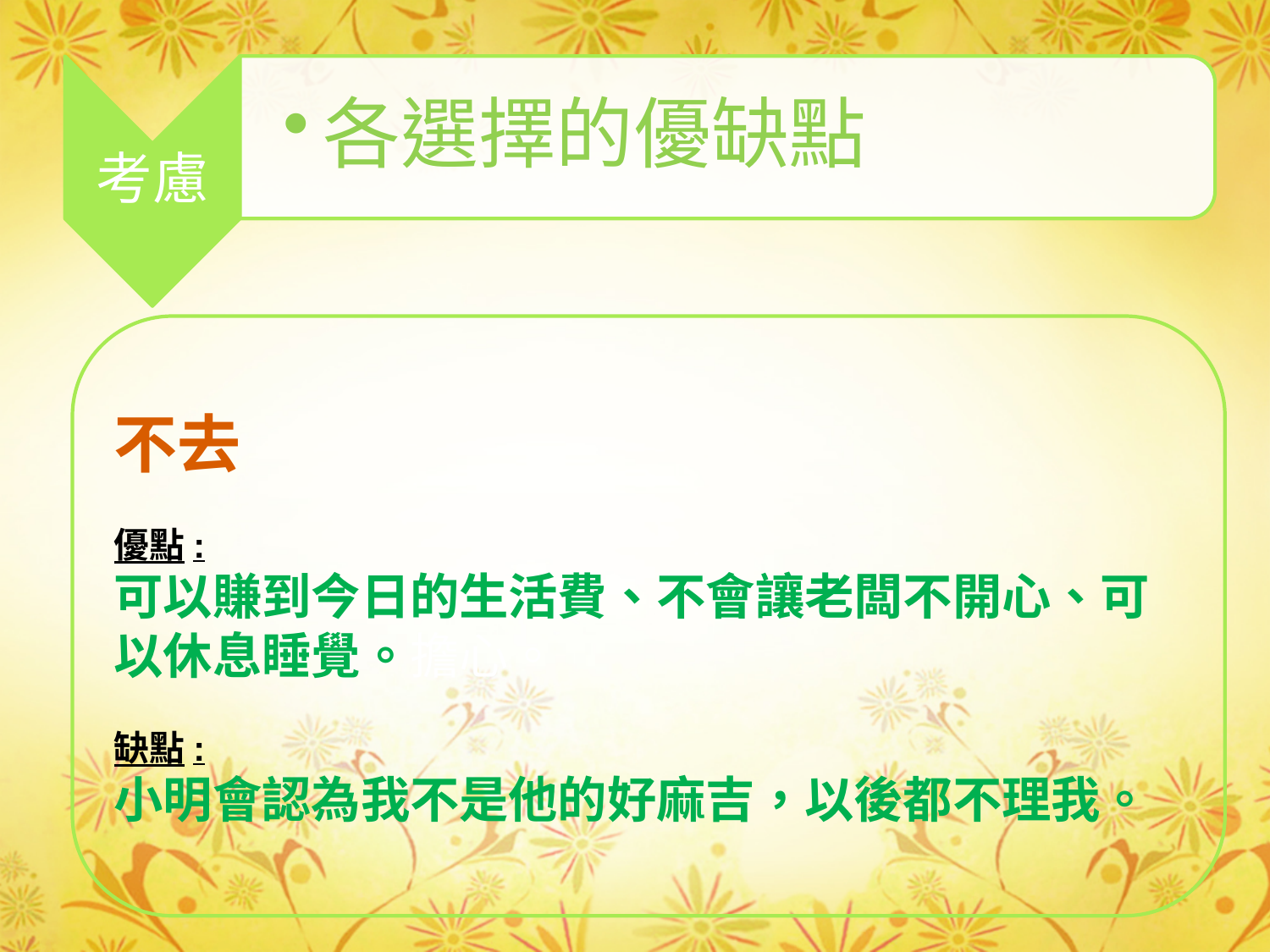

考慮
各選擇的優缺點
不去

優點:
可以賺到今日的生活費、不會讓老闆不開心、可以休息睡覺。擔心。

缺點:
小明會認為我不是他的好麻吉，以後都不理我。